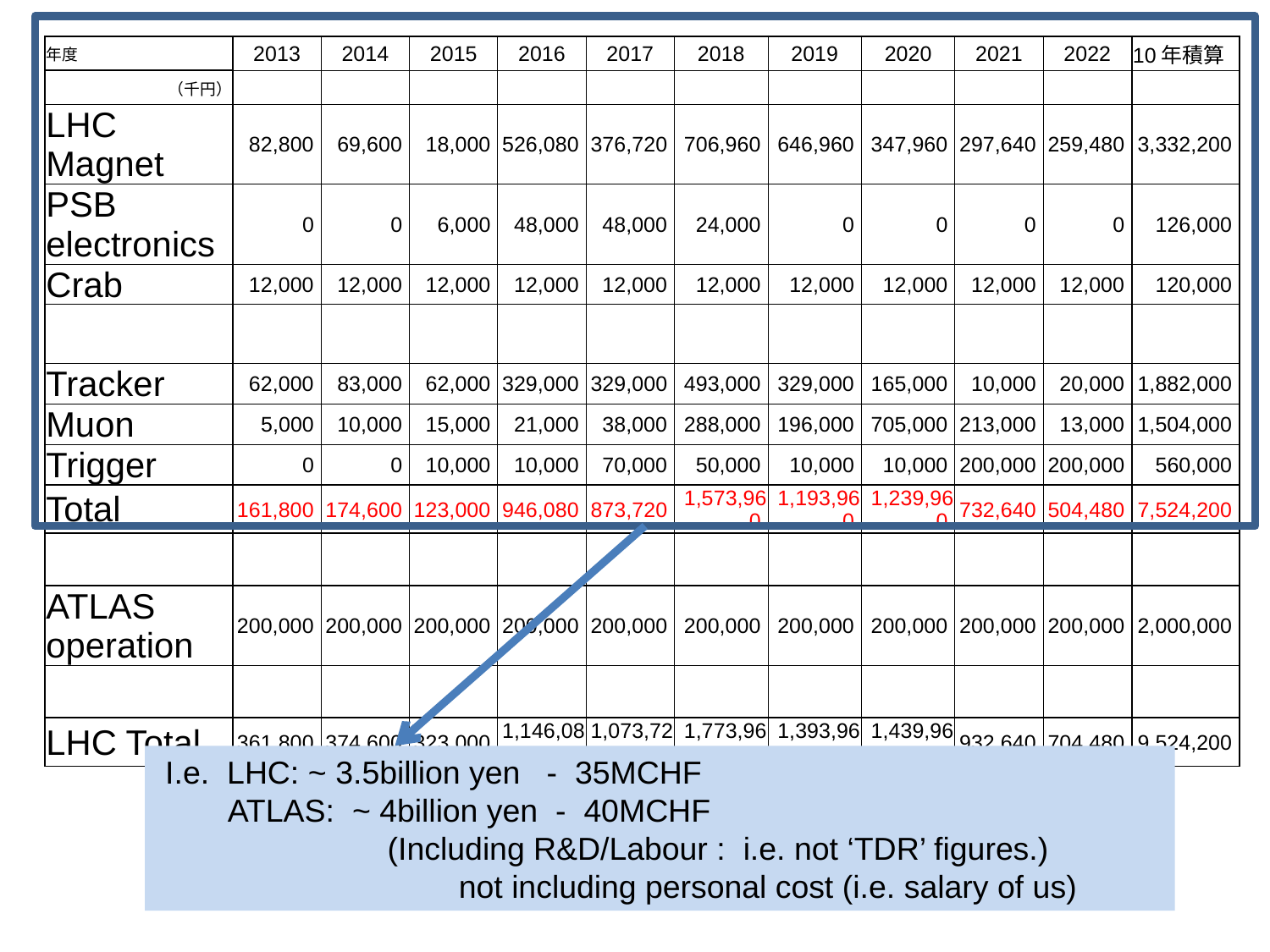

| 年度 | 2013 | 2014 | 2015 | 2016 | 2017 | 2018 | 2019 | 2020 | 2021 | 2022 | 10年積算 |
| --- | --- | --- | --- | --- | --- | --- | --- | --- | --- | --- | --- |
| （千円） |  |  |  |  |  |  |  |  |  |  |  |
| LHC Magnet | 82,800 | 69,600 | 18,000 | 526,080 | 376,720 | 706,960 | 646,960 | 347,960 | 297,640 | 259,480 | 3,332,200 |
| PSB electronics | 0 | 0 | 6,000 | 48,000 | 48,000 | 24,000 | 0 | 0 | 0 | 0 | 126,000 |
| Crab | 12,000 | 12,000 | 12,000 | 12,000 | 12,000 | 12,000 | 12,000 | 12,000 | 12,000 | 12,000 | 120,000 |
|  |  |  |  |  |  |  |  |  |  |  |  |
| Tracker | 62,000 | 83,000 | 62,000 | 329,000 | 329,000 | 493,000 | 329,000 | 165,000 | 10,000 | 20,000 | 1,882,000 |
| Muon | 5,000 | 10,000 | 15,000 | 21,000 | 38,000 | 288,000 | 196,000 | 705,000 | 213,000 | 13,000 | 1,504,000 |
| Trigger | 0 | 0 | 10,000 | 10,000 | 70,000 | 50,000 | 10,000 | 10,000 | 200,000 | 200,000 | 560,000 |
| Total | 161,800 | 174,600 | 123,000 | 946,080 | 873,720 | 1,573,960 | 1,193,960 | 1,239,960 | 732,640 | 504,480 | 7,524,200 |
|  |  |  |  |  |  |  |  |  |  |  |  |
| ATLAS operation | 200,000 | 200,000 | 200,000 | 200,000 | 200,000 | 200,000 | 200,000 | 200,000 | 200,000 | 200,000 | 2,000,000 |
|  |  |  |  |  |  |  |  |  |  |  |  |
| LHC Total | 361,800 | 374,600 | 323,000 | 1,146,080 | 1,073,720 | 1,773,960 | 1,393,960 | 1,439,960 | 932,640 | 704,480 | 9,524,200 |
I.e.  LHC: ~ 3.5billion yen   -  35MCHF
       ATLAS:  ~ 4billion yen  -  40MCHF
                         (Including R&D/Labour :  i.e. not ‘TDR’ figures.)
                                 not including personal cost (i.e. salary of us)